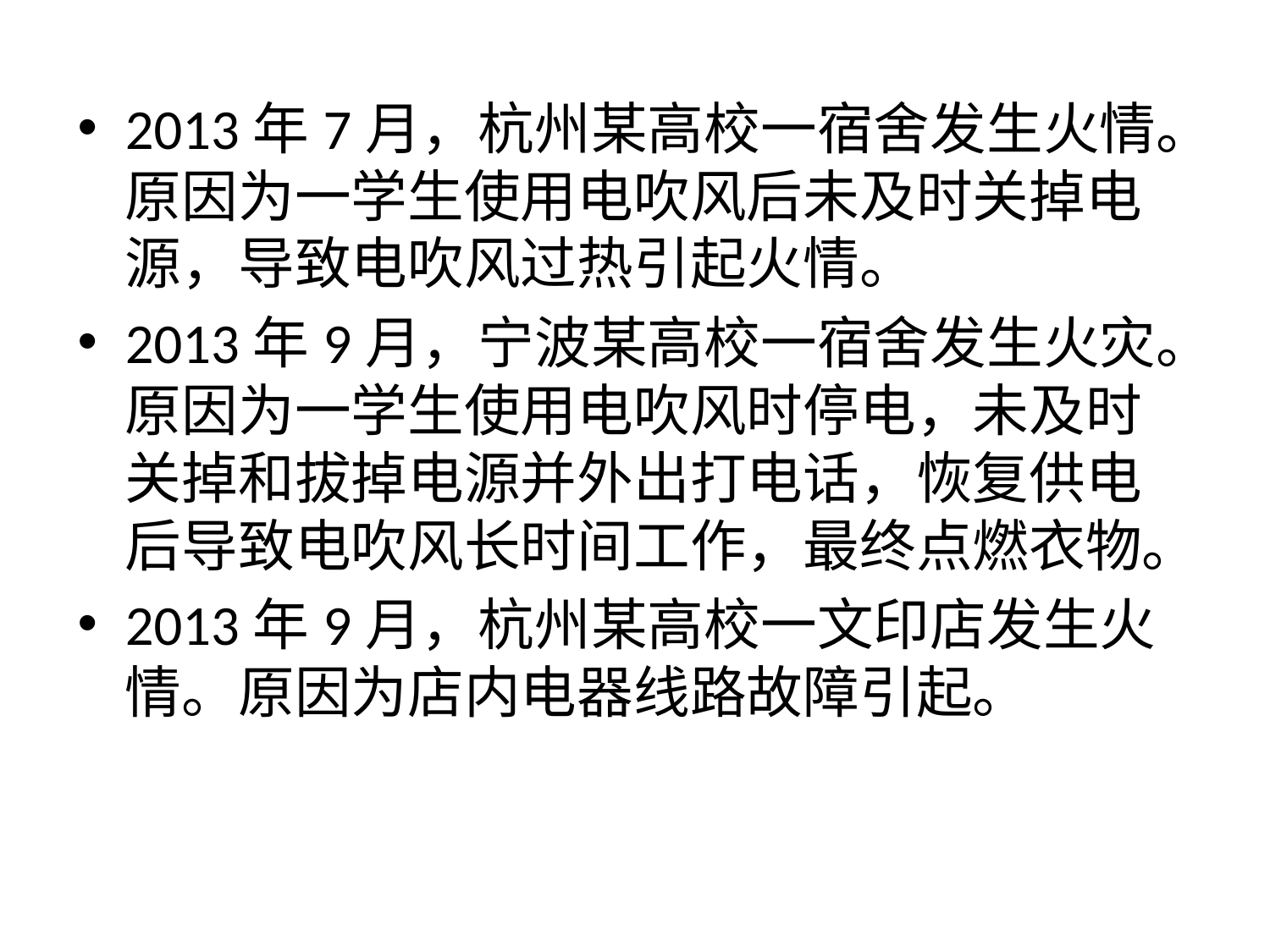

2013年7月，杭州某高校一宿舍发生火情。原因为一学生使用电吹风后未及时关掉电源，导致电吹风过热引起火情。
2013年9月，宁波某高校一宿舍发生火灾。原因为一学生使用电吹风时停电，未及时关掉和拔掉电源并外出打电话，恢复供电后导致电吹风长时间工作，最终点燃衣物。
2013年9月，杭州某高校一文印店发生火情。原因为店内电器线路故障引起。